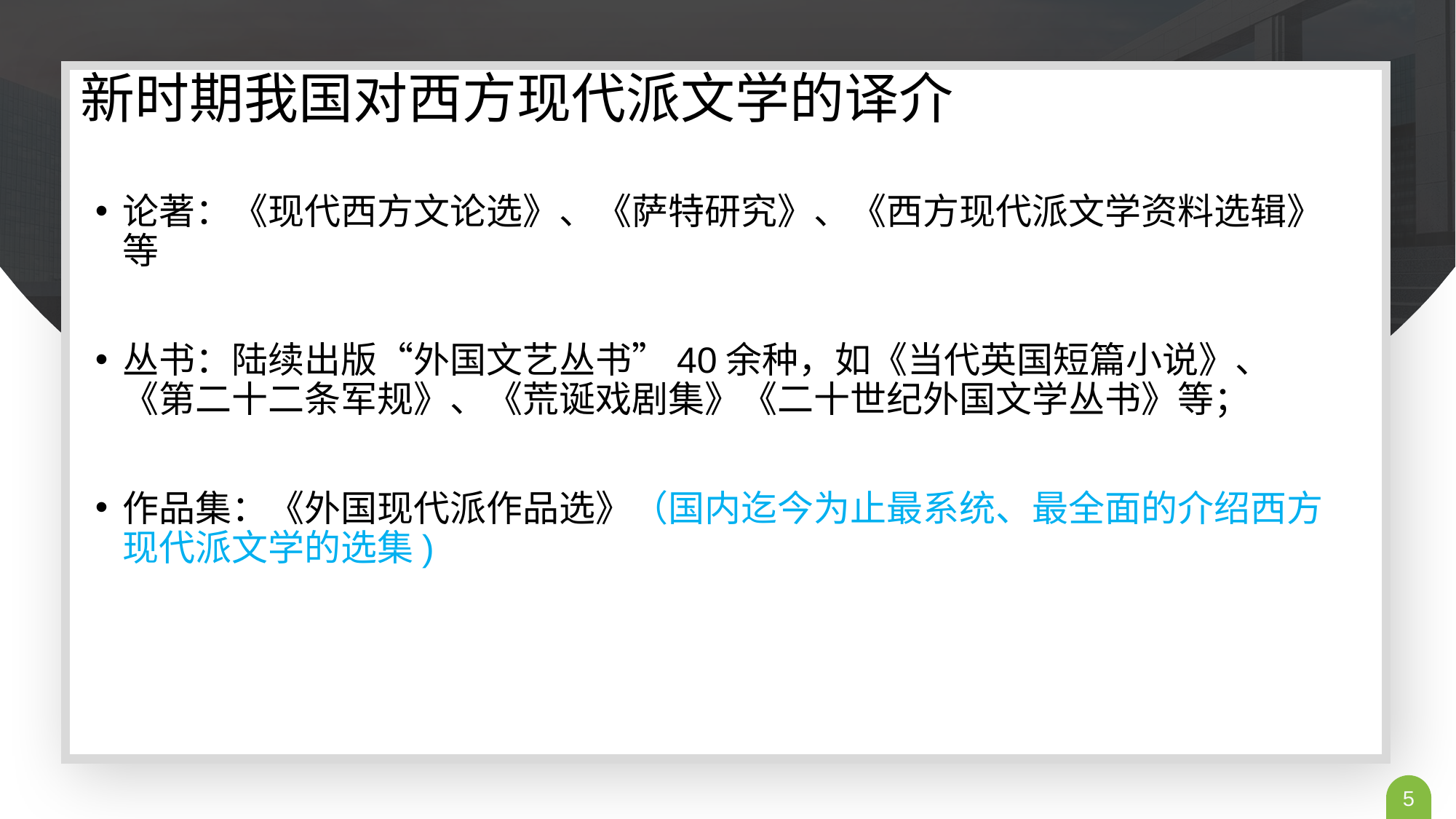

新时期我国对西方现代派文学的译介
论著：《现代西方文论选》、《萨特研究》、《西方现代派文学资料选辑》等

丛书：陆续出版“外国文艺丛书”40余种，如《当代英国短篇小说》、《第二十二条军规》、《荒诞戏剧集》《二十世纪外国文学丛书》等；

作品集：《外国现代派作品选》（国内迄今为止最系统、最全面的介绍西方现代派文学的选集)